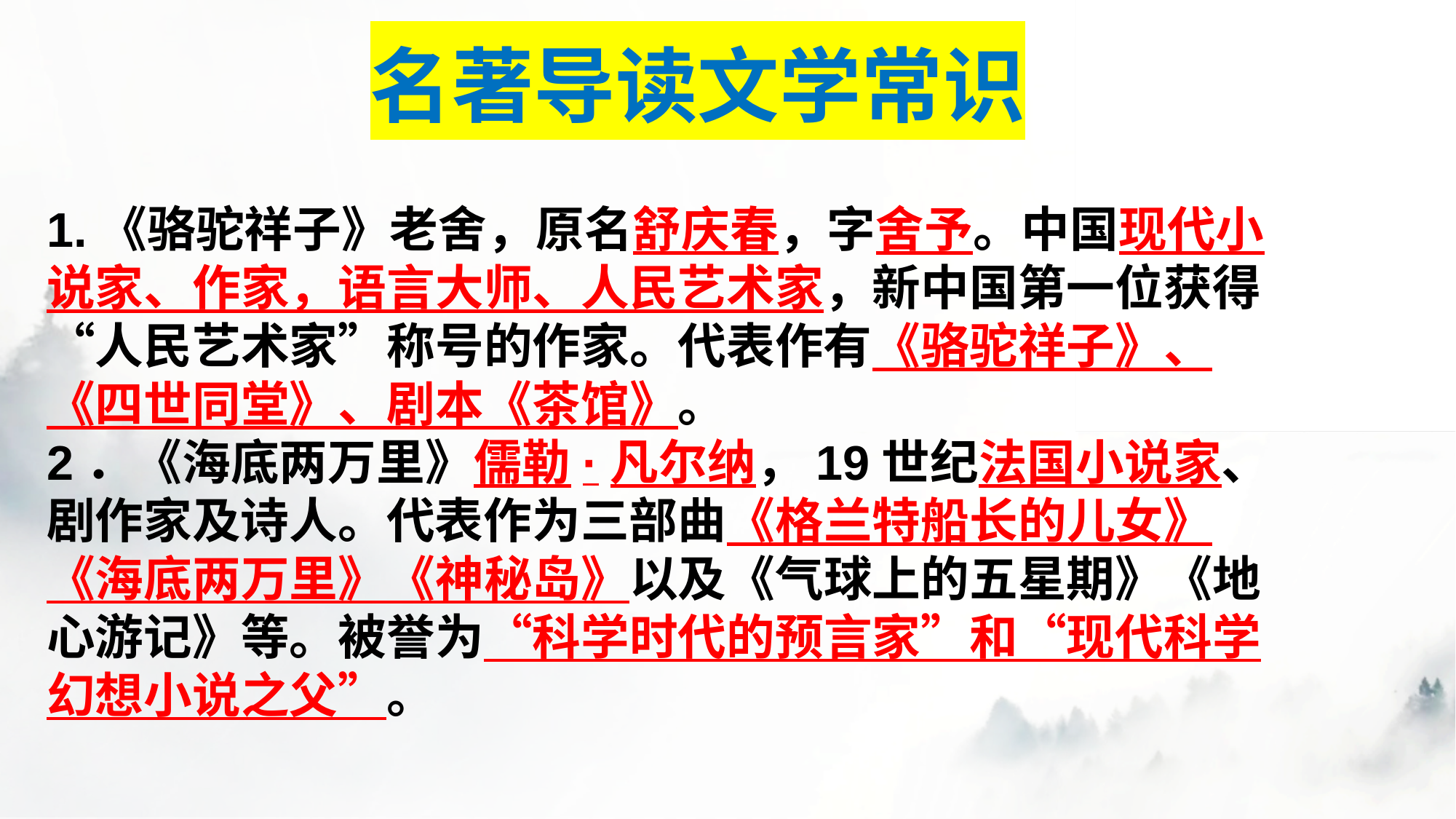

名著导读文学常识
1.《骆驼祥子》老舍，原名舒庆春，字舍予。中国现代小说家、作家，语言大师、人民艺术家，新中国第一位获得“人民艺术家”称号的作家。代表作有《骆驼祥子》、《四世同堂》、剧本《茶馆》。
2．《海底两万里》儒勒·凡尔纳，19世纪法国小说家、剧作家及诗人。代表作为三部曲《格兰特船长的儿女》《海底两万里》《神秘岛》以及《气球上的五星期》《地心游记》等。被誉为“科学时代的预言家”和“现代科学幻想小说之父”。